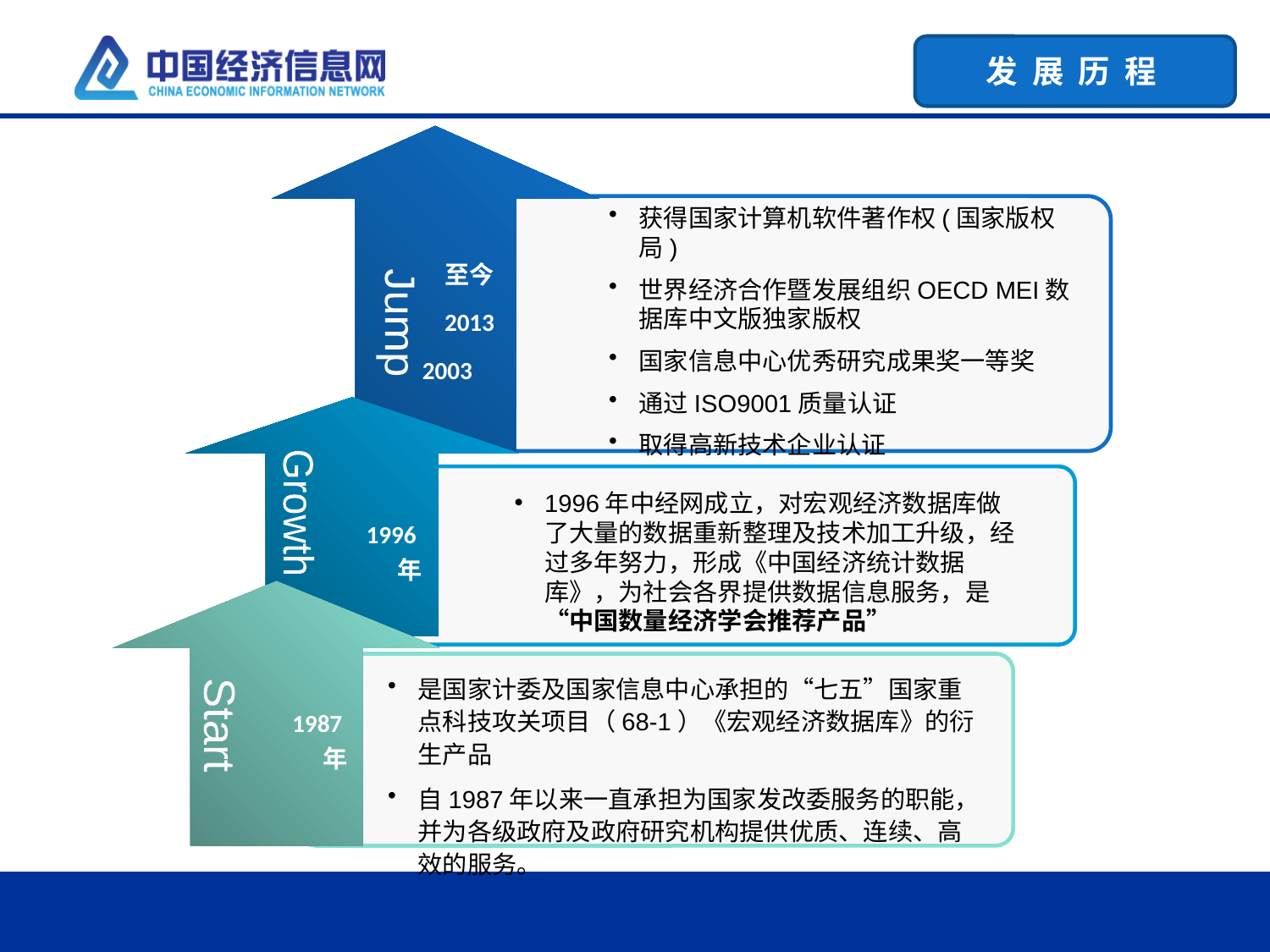

发  展  历  程

获得国家计算机软件著作权(国家版权局)
世界经济合作暨发展组织OECD MEI数据库中文版独家版权
国家信息中心优秀研究成果奖一等奖
通过ISO9001质量认证
取得高新技术企业认证
至今
2013
2003
Jump

1996年中经网成立，对宏观经济数据库做了大量的数据重新整理及技术加工升级，经过多年努力，形成《中国经济统计数据库》，为社会各界提供数据信息服务，是“中国数量经济学会推荐产品”
Growth
1996年

是国家计委及国家信息中心承担的“七五”国家重点科技攻关项目（68-1）《宏观经济数据库》的衍生产品
自1987年以来一直承担为国家发改委服务的职能，并为各级政府及政府研究机构提供优质、连续、高效的服务。

1987年
Start